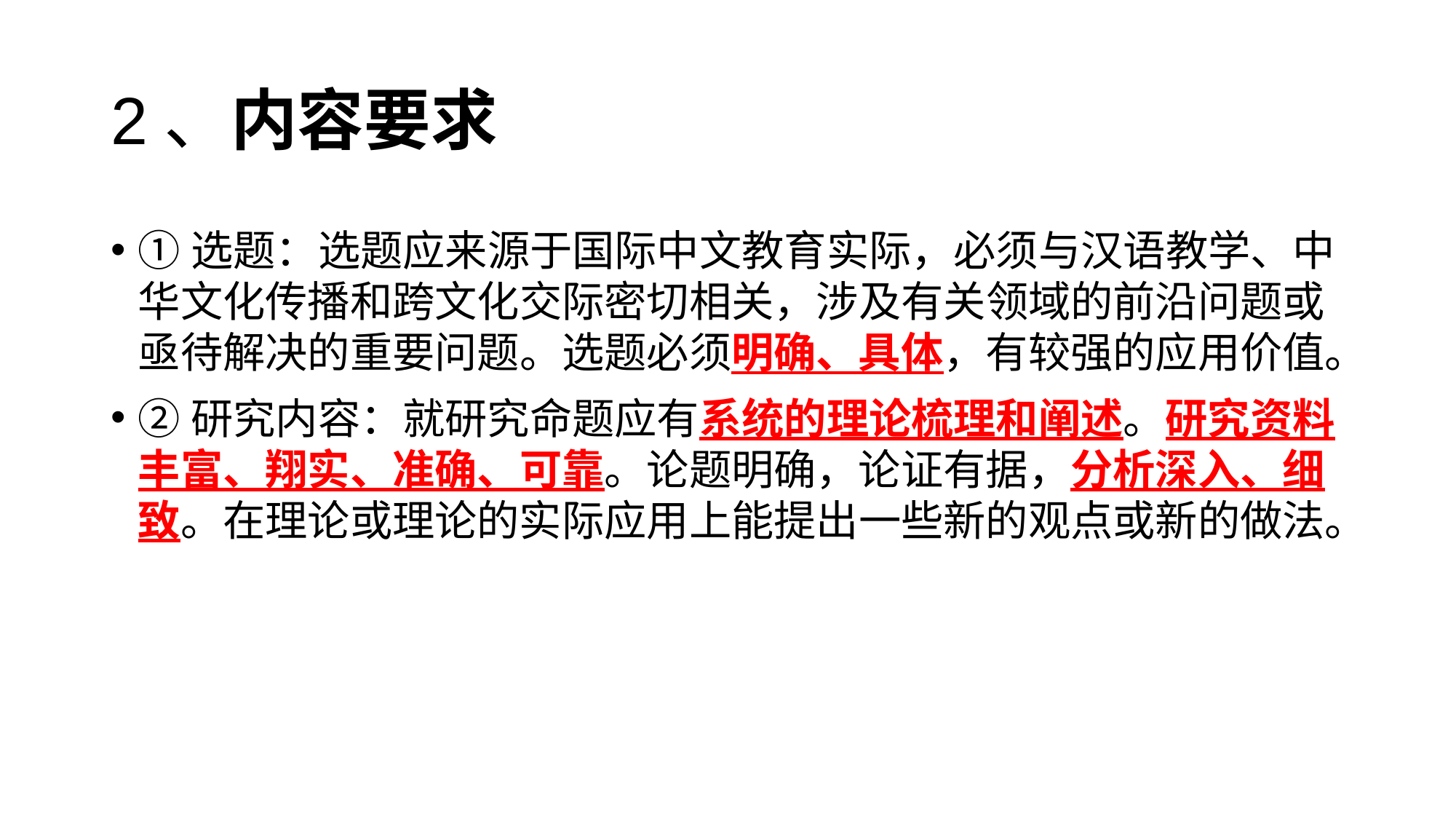

# 2、内容要求
①选题：选题应来源于国际中文教育实际，必须与汉语教学、中华文化传播和跨文化交际密切相关，涉及有关领域的前沿问题或亟待解决的重要问题。选题必须明确、具体，有较强的应用价值。
②研究内容：就研究命题应有系统的理论梳理和阐述。研究资料丰富、翔实、准确、可靠。论题明确，论证有据，分析深入、细致。在理论或理论的实际应用上能提出一些新的观点或新的做法。